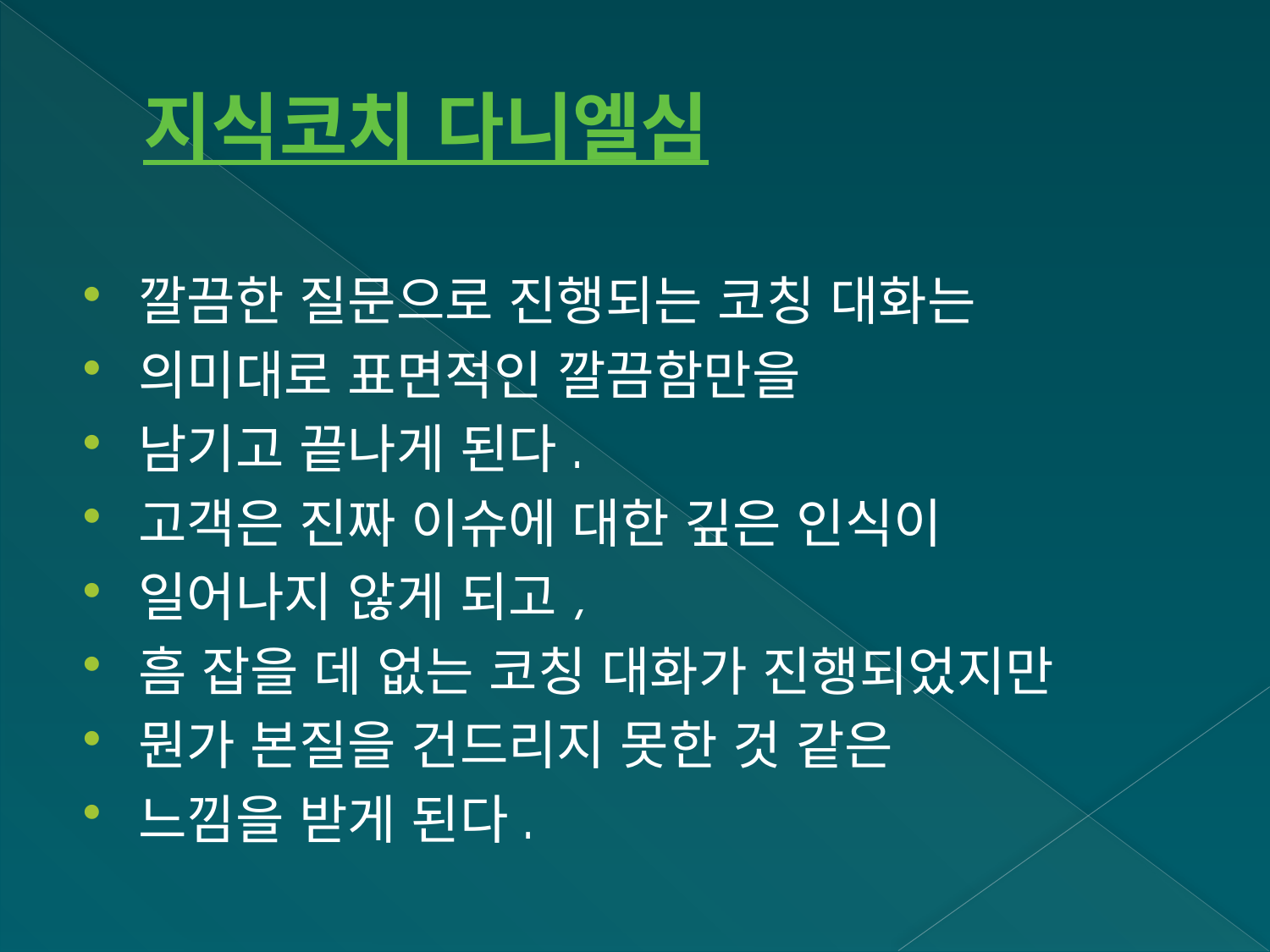

# 지식코치 다니엘심
깔끔한 질문으로 진행되는 코칭 대화는
의미대로 표면적인 깔끔함만을
남기고 끝나게 된다.
고객은 진짜 이슈에 대한 깊은 인식이
일어나지 않게 되고,
흠 잡을 데 없는 코칭 대화가 진행되었지만
뭔가 본질을 건드리지 못한 것 같은
느낌을 받게 된다.